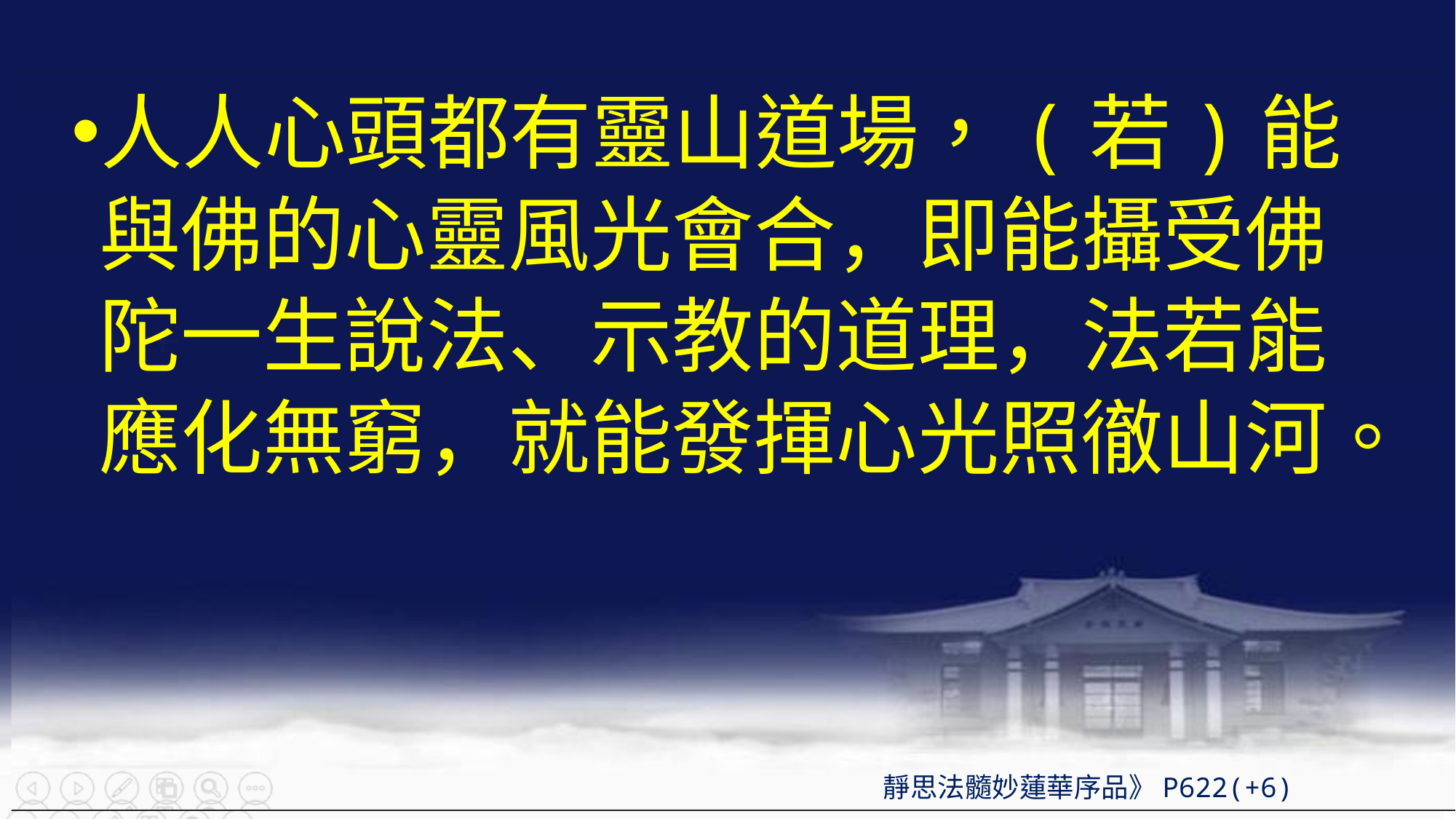

人人心頭都有靈山道場，(若)能與佛的心靈風光會合，即能攝受佛陀一生說法、示教的道理，法若能應化無窮，就能發揮心光照徹山河。
靜思法髓妙蓮華序品》P622(+6)